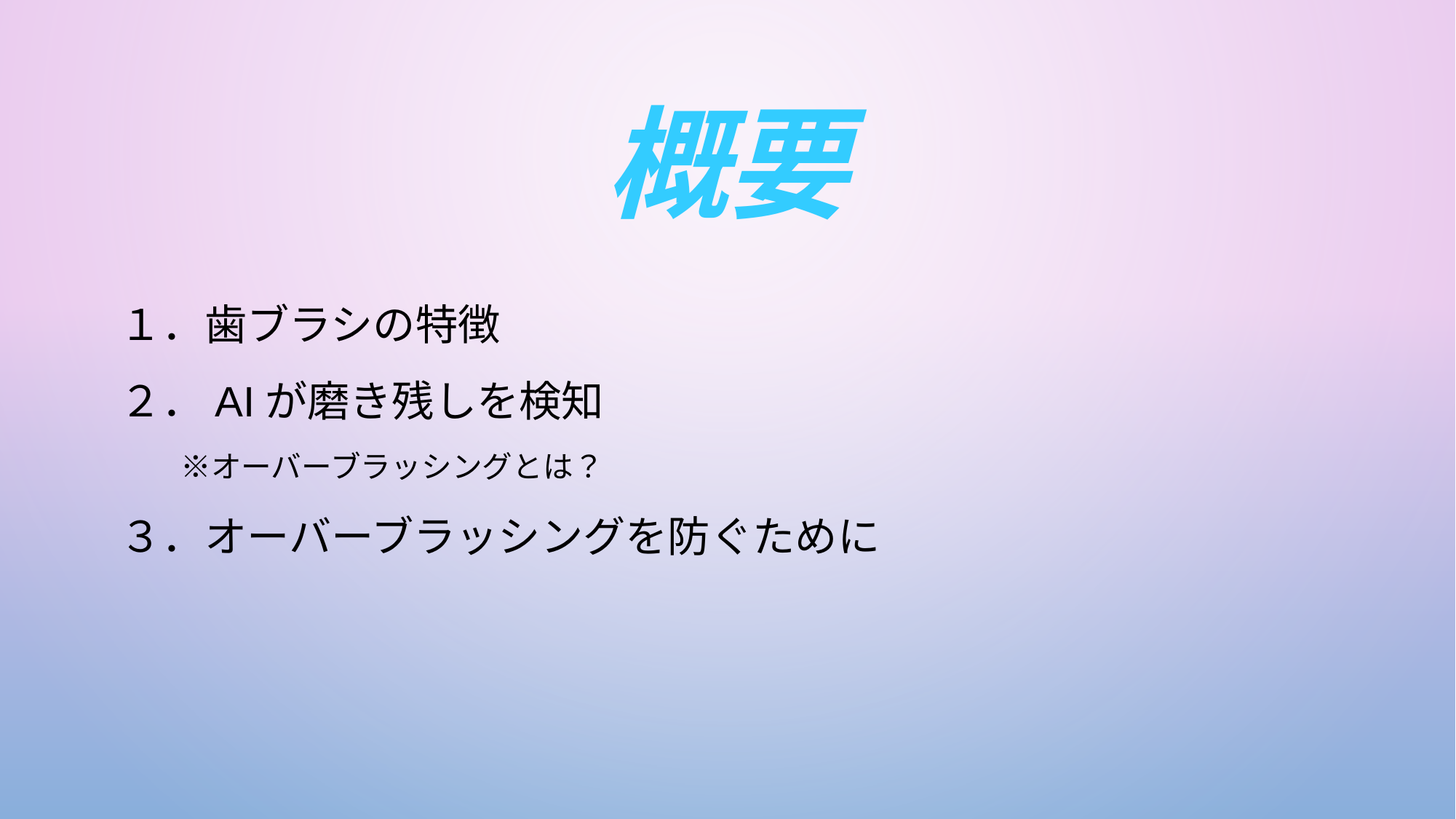

# 概要
１．歯ブラシの特徴
２．AIが磨き残しを検知
　　※オーバーブラッシングとは？
３．オーバーブラッシングを防ぐために